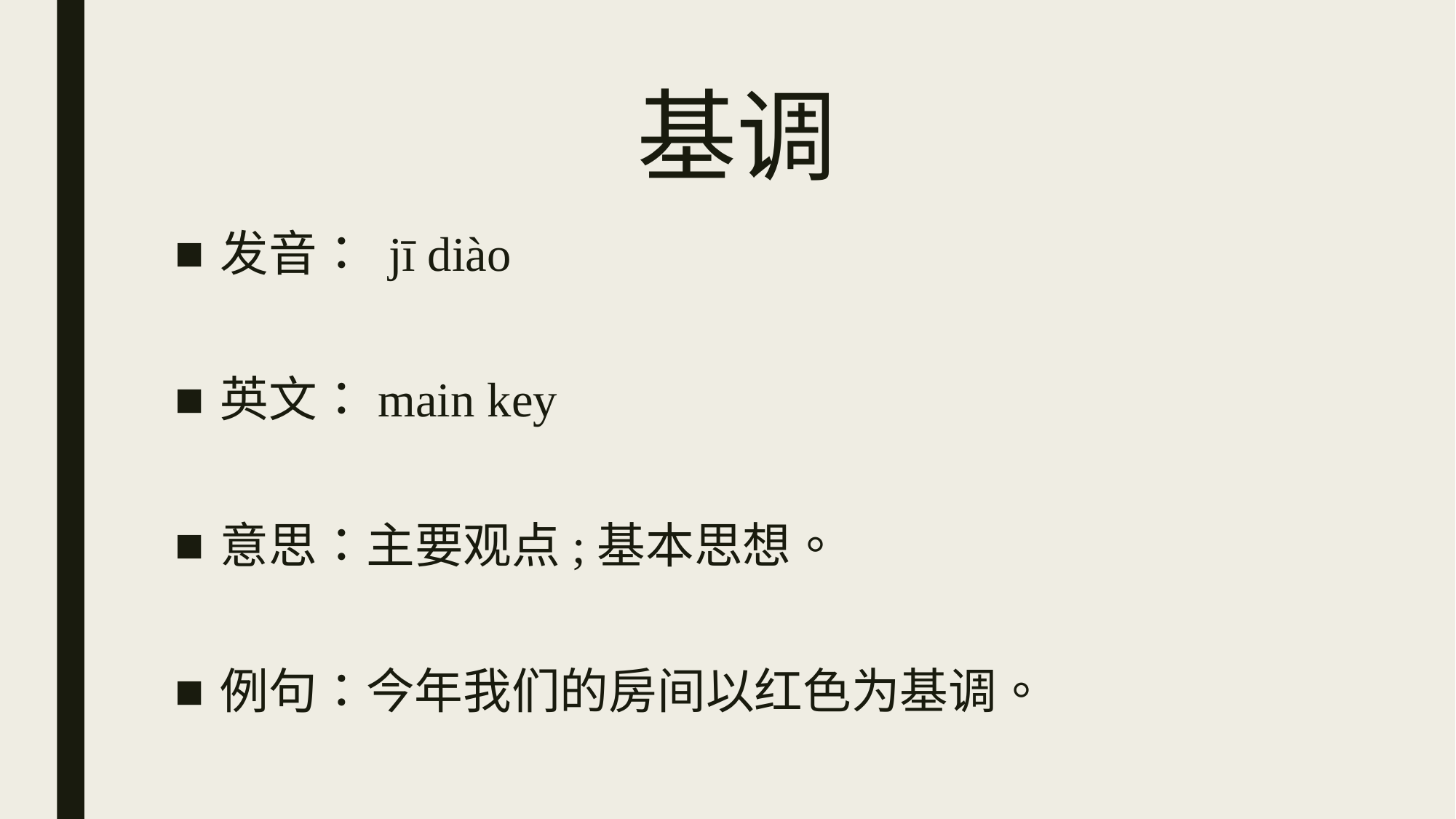

# 基调
发音： jī diào

英文：main key

意思：主要观点;基本思想。

例句：今年我们的房间以红色为基调。